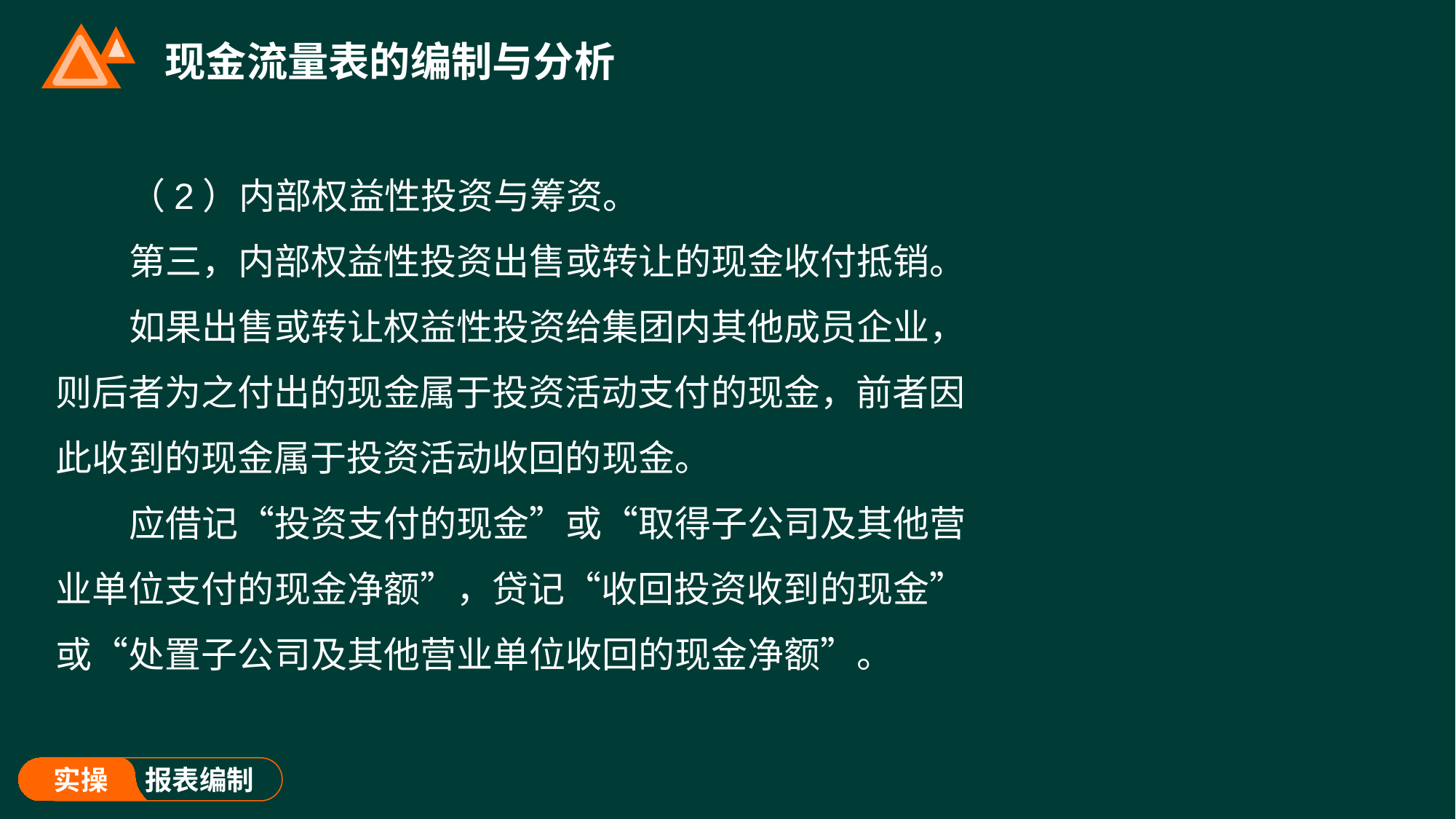

# 现金流量表的编制与分析
（2）内部权益性投资与筹资。
第三，内部权益性投资出售或转让的现金收付抵销。
如果出售或转让权益性投资给集团内其他成员企业，则后者为之付出的现金属于投资活动支付的现金，前者因此收到的现金属于投资活动收回的现金。
应借记“投资支付的现金”或“取得子公司及其他营业单位支付的现金净额”，贷记“收回投资收到的现金”或“处置子公司及其他营业单位收回的现金净额”。